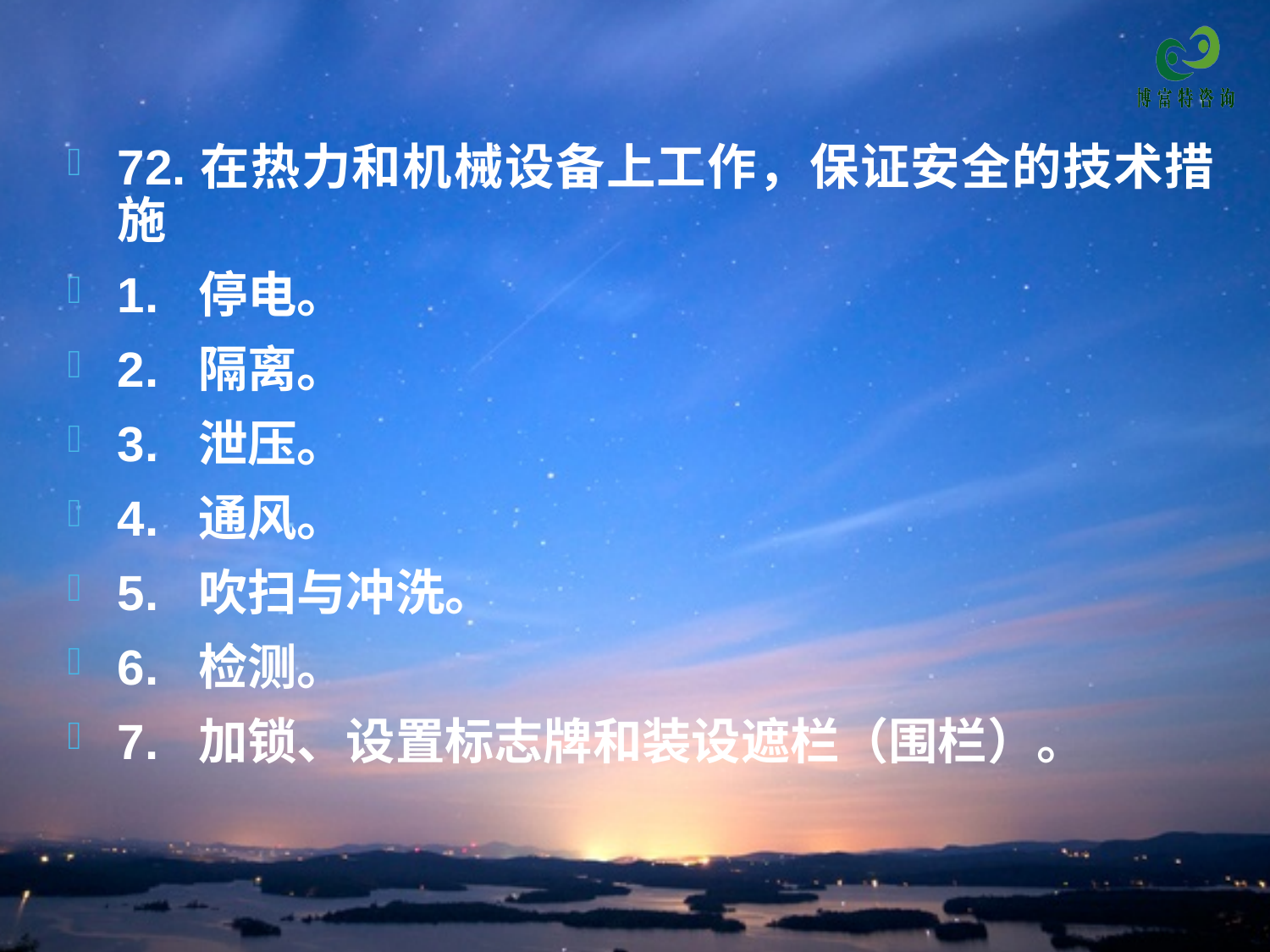

72.在热力和机械设备上工作，保证安全的技术措施
1.  停电。
2.  隔离。
3.  泄压。
4.  通风。
5.  吹扫与冲洗。
6.  检测。
7.  加锁、设置标志牌和装设遮栏（围栏）。